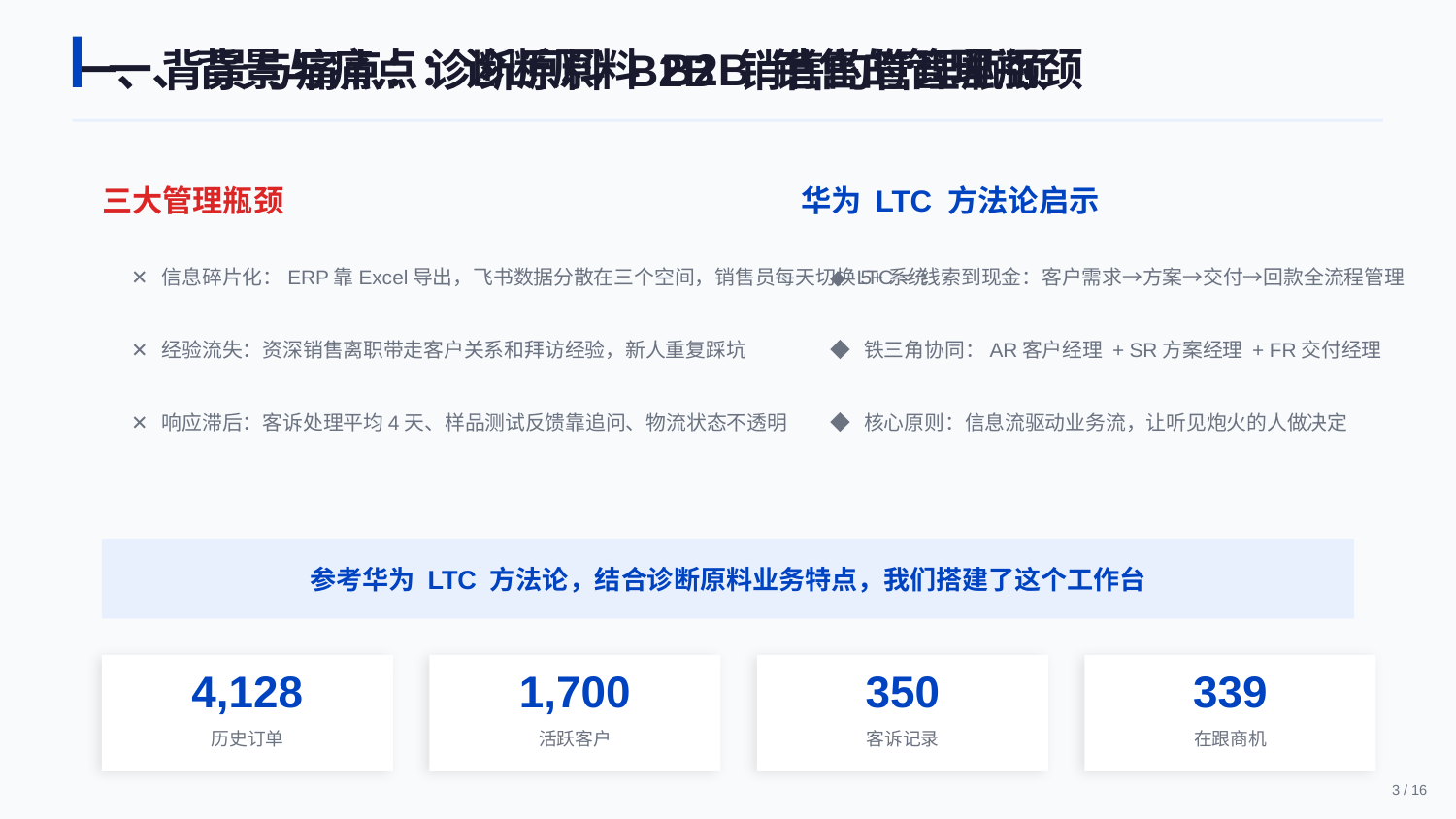

一、背景与痛点：诊断原料 B2B 销售的管理瓶颈
一、背景与痛点：诊断原料 B2B 销售的管理瓶颈

三大管理瓶颈
华为 LTC 方法论启示
✕  信息碎片化：ERP靠Excel导出，飞书数据分散在三个空间，销售员每天切换5+系统
◆  LTC = 线索到现金：客户需求→方案→交付→回款全流程管理
✕  经验流失：资深销售离职带走客户关系和拜访经验，新人重复踩坑
◆  铁三角协同：AR客户经理 + SR方案经理 + FR交付经理
✕  响应滞后：客诉处理平均4天、样品测试反馈靠追问、物流状态不透明
◆  核心原则：信息流驱动业务流，让听见炮火的人做决定

参考华为 LTC 方法论，结合诊断原料业务特点，我们搭建了这个工作台

4,128
1,700
350
339
历史订单
活跃客户
客诉记录
在跟商机
3 / 16